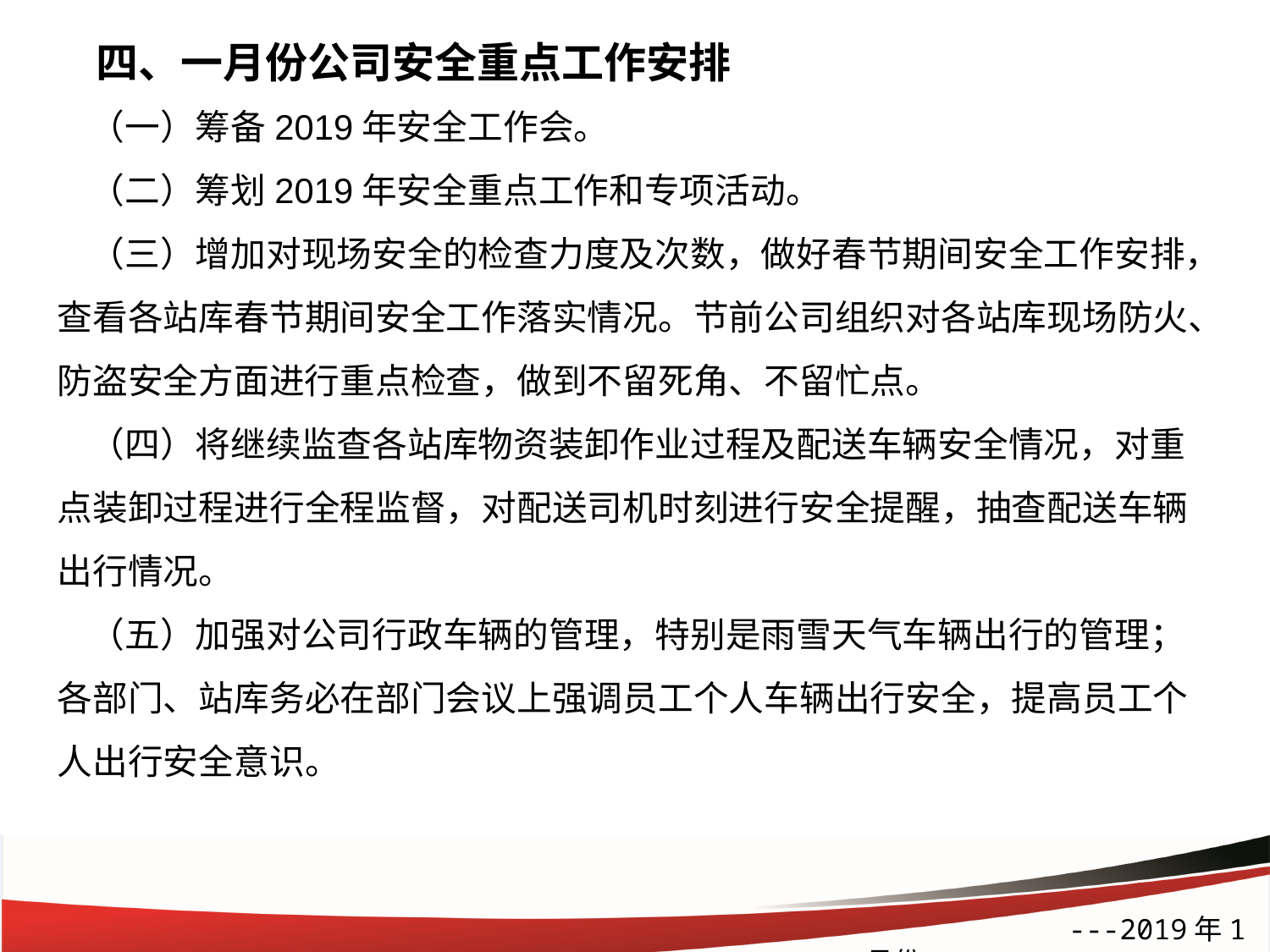

四、一月份公司安全重点工作安排
   （一）筹备2019年安全工作会。
   （二）筹划2019年安全重点工作和专项活动。
   （三）增加对现场安全的检查力度及次数，做好春节期间安全工作安排，查看各站库春节期间安全工作落实情况。节前公司组织对各站库现场防火、防盗安全方面进行重点检查，做到不留死角、不留忙点。
   （四）将继续监查各站库物资装卸作业过程及配送车辆安全情况，对重点装卸过程进行全程监督，对配送司机时刻进行安全提醒，抽查配送车辆出行情况。
   （五）加强对公司行政车辆的管理，特别是雨雪天气车辆出行的管理；各部门、站库务必在部门会议上强调员工个人车辆出行安全，提高员工个人出行安全意识。